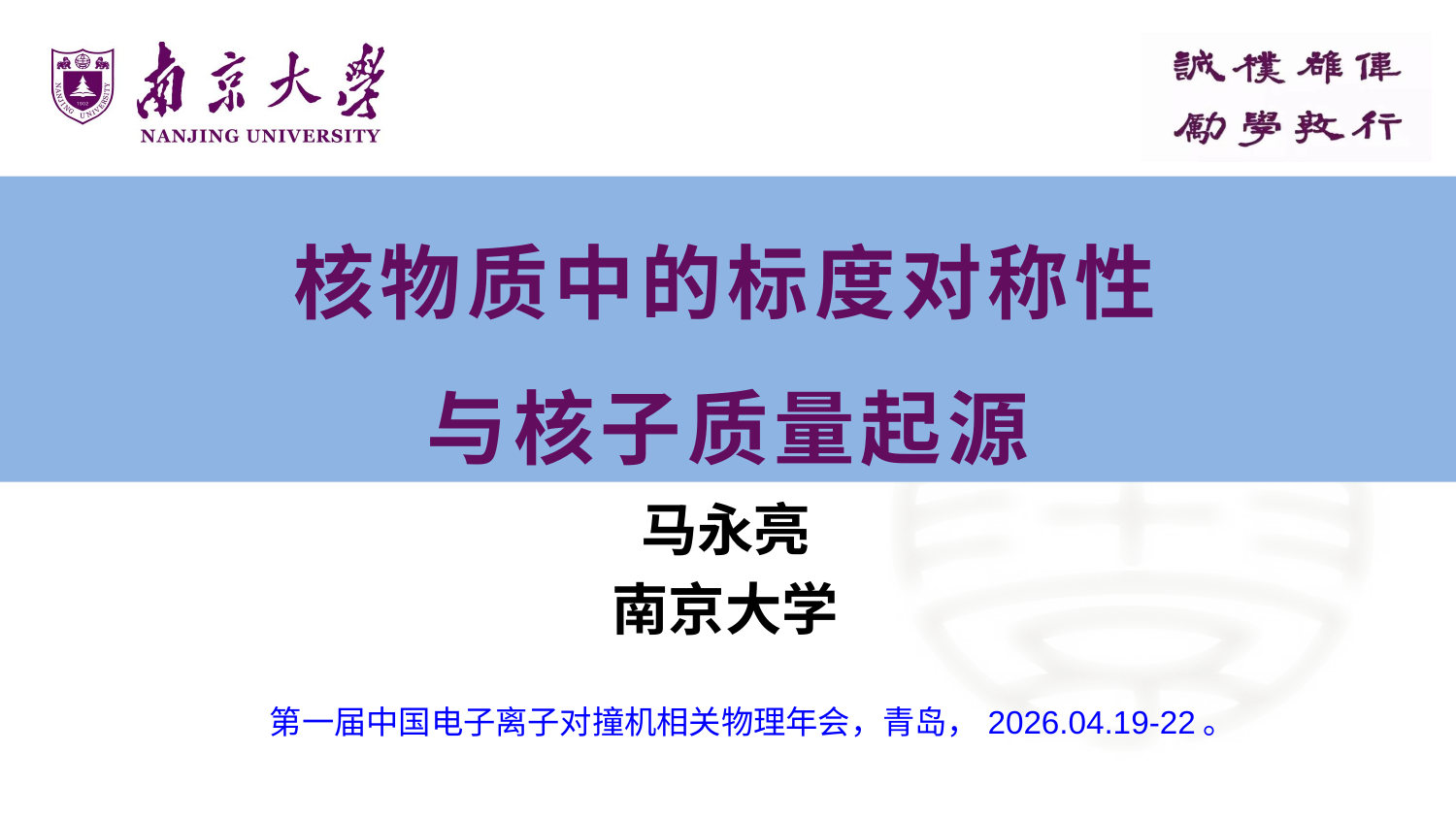

# 核物质中的标度对称性 与核子质量起源
马永亮
南京大学
第一届中国电子离子对撞机相关物理年会，青岛，2026.04.19-22。